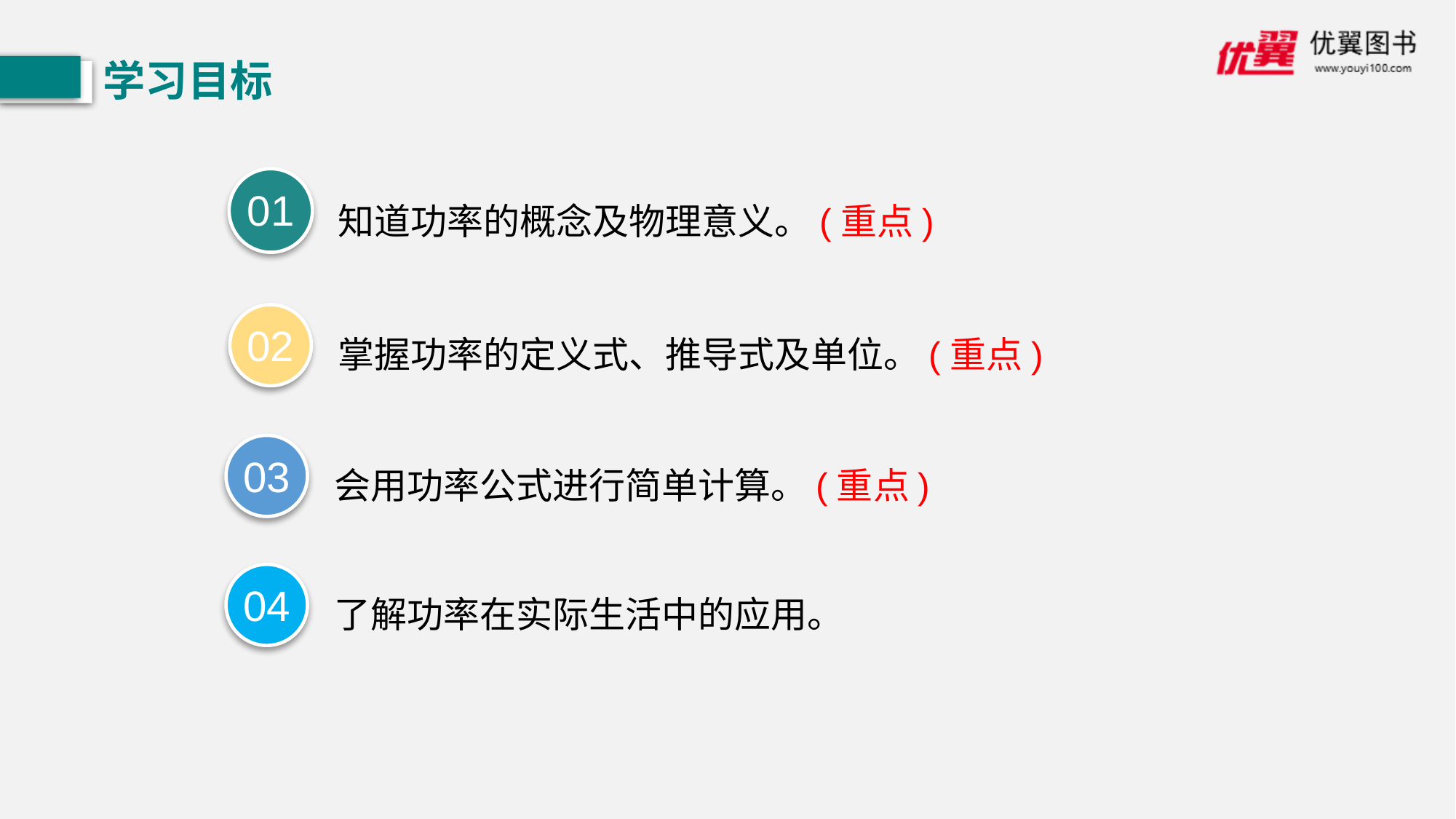

学习目标

01
知道功率的概念及物理意义。(重点)

02
掌握功率的定义式、推导式及单位。(重点)

03
会用功率公式进行简单计算。(重点)

04
了解功率在实际生活中的应用。